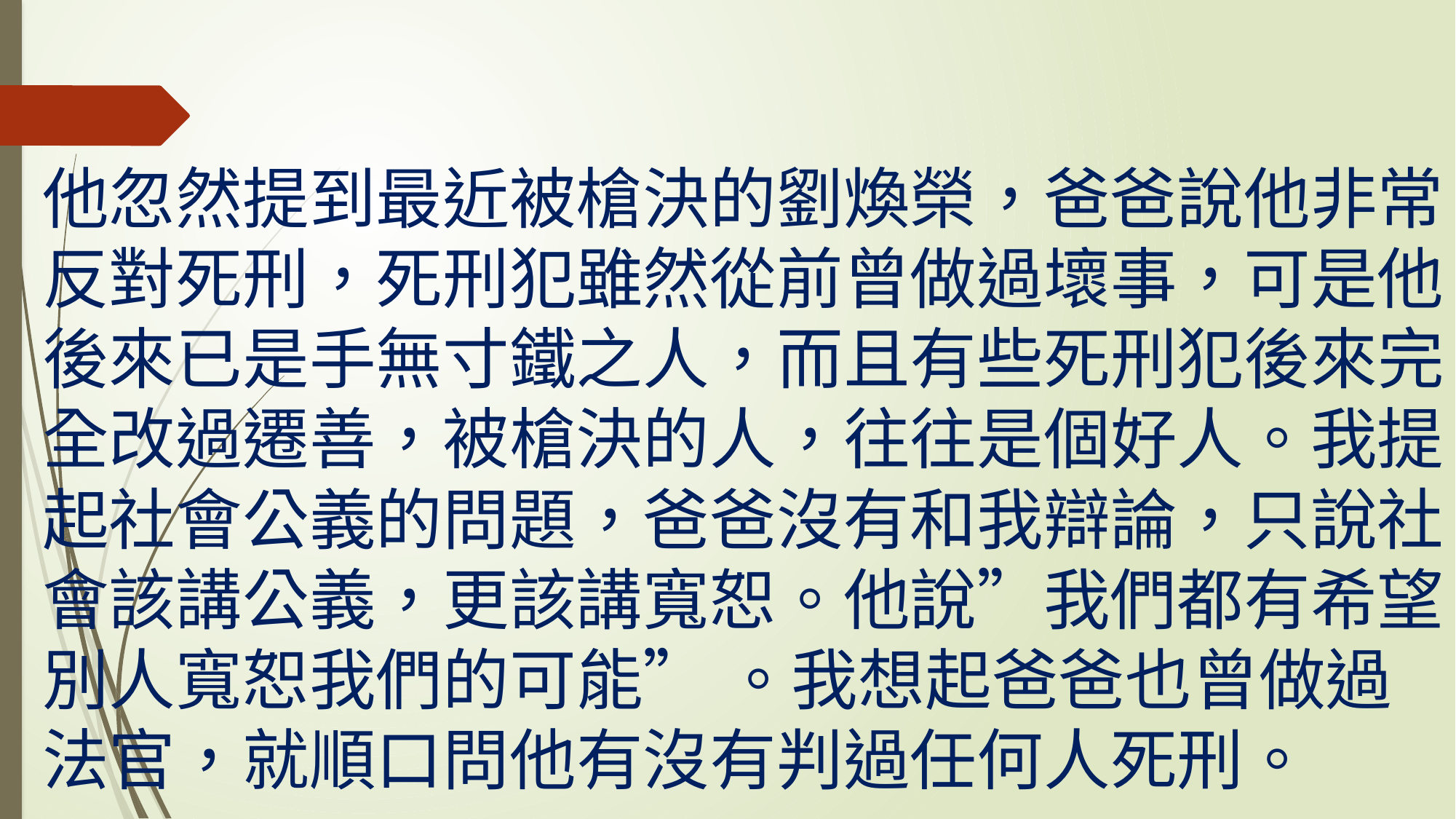

#
他忽然提到最近被槍決的劉煥榮，爸爸說他非常反對死刑，死刑犯雖然從前曾做過壞事，可是他後來已是手無寸鐵之人，而且有些死刑犯後來完全改過遷善，被槍決的人，往往是個好人。我提起社會公義的問題，爸爸沒有和我辯論，只說社會該講公義，更該講寬恕。他說”我們都有希望別人寬恕我們的可能” 。我想起爸爸也曾做過法官，就順口問他有沒有判過任何人死刑。